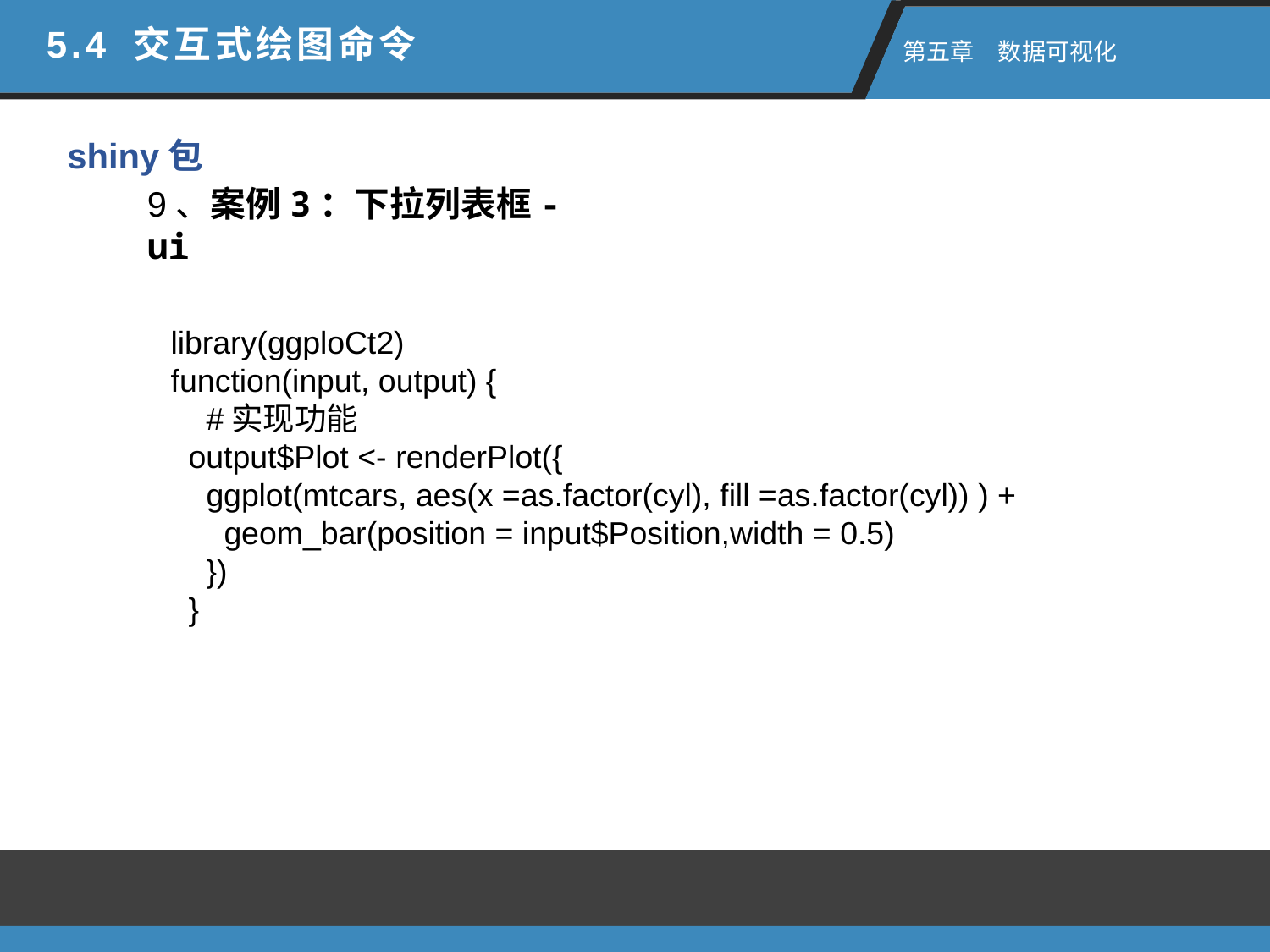

5.4 交互式绘图命令
  第五章　数据可视化
shiny包
9、案例3：下拉列表框-ui
library(ggploCt2)
function(input, output) {
    #实现功能
  output$Plot <- renderPlot({
    ggplot(mtcars, aes(x =as.factor(cyl), fill =as.factor(cyl)) ) +
      geom_bar(position = input$Position,width = 0.5)
    })
  }